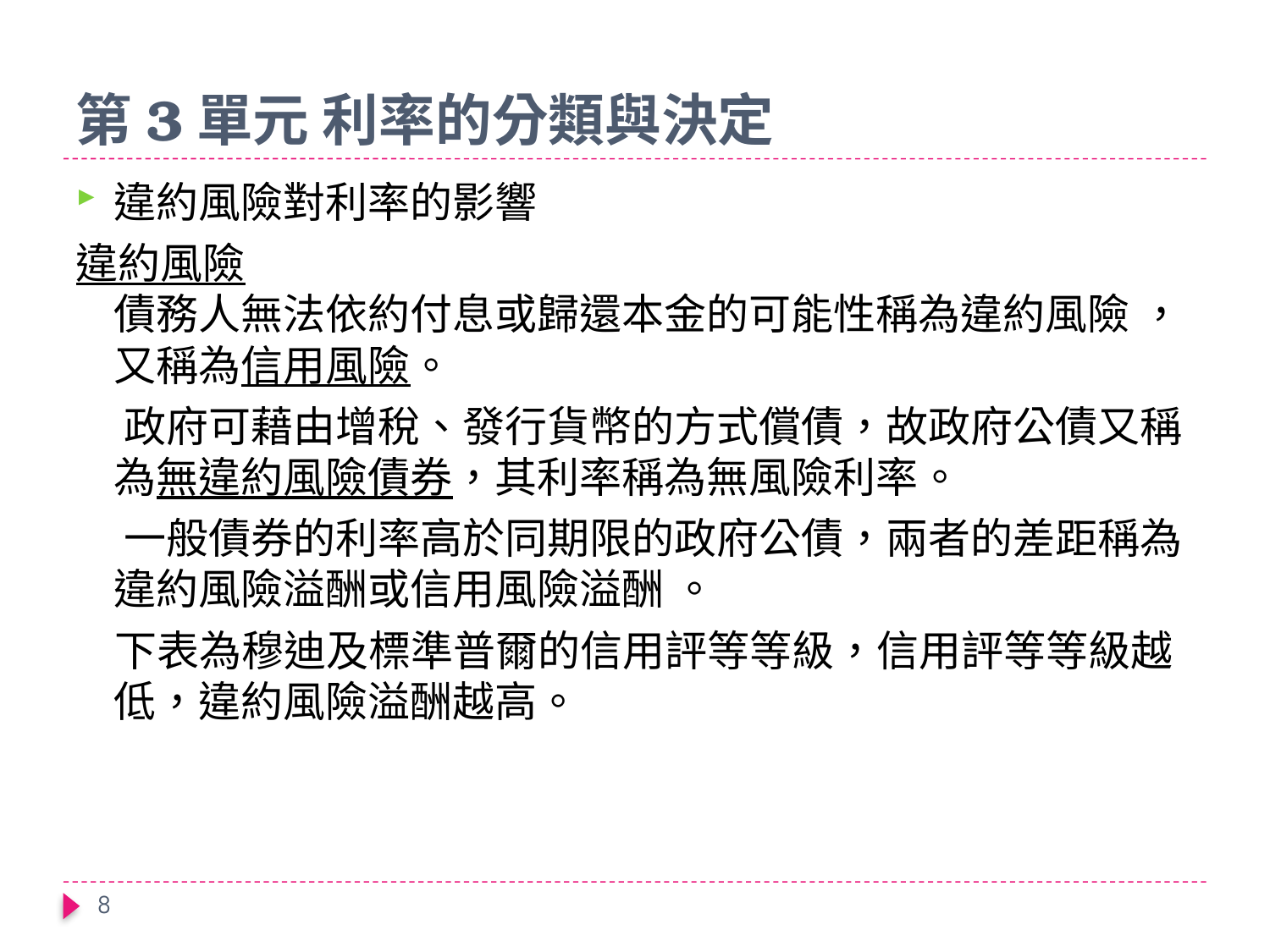

# 第3單元 利率的分類與決定
違約風險對利率的影響
違約風險
債務人無法依約付息或歸還本金的可能性稱為違約風險 ，又稱為信用風險。
    政府可藉由增稅、發行貨幣的方式償債，故政府公債又稱為無違約風險債券，其利率稱為無風險利率。
    一般債券的利率高於同期限的政府公債，兩者的差距稱為違約風險溢酬或信用風險溢酬 。
   下表為穆迪及標準普爾的信用評等等級，信用評等等級越低，違約風險溢酬越高。

8